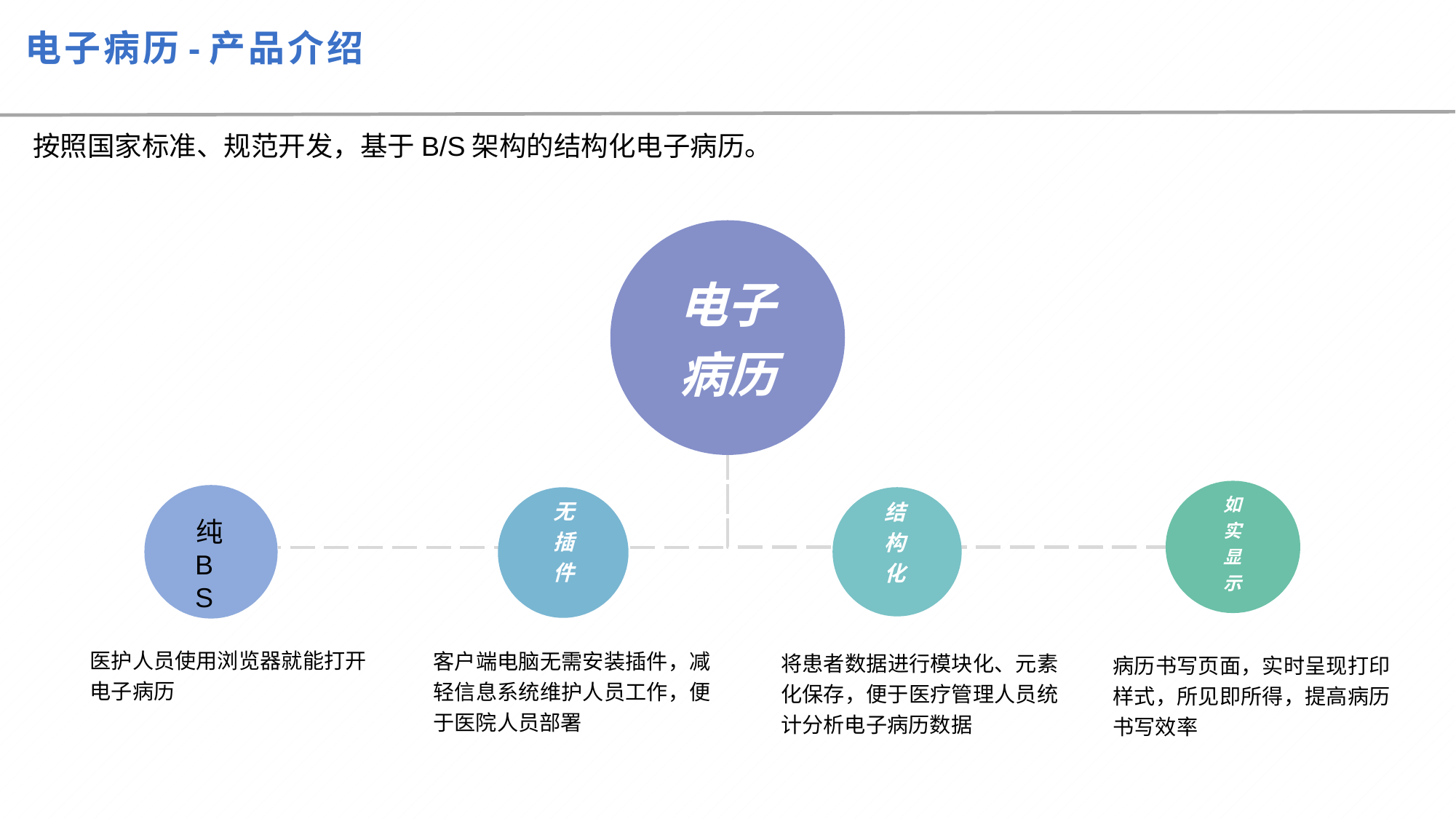

# 电子病历-产品介绍

按照国家标准、规范开发，基于B/S架构的结构化电子病历。

电子 病历

如 实 显 示
无 插
结 构
纯
BS
件
化
医护人员使用浏览器就能打开 电子病历
客户端电脑无需安装插件，减 轻信息系统维护人员工作，便 于医院人员部署
将患者数据进行模块化、元素 化保存，便于医疗管理人员统 计分析电子病历数据
病历书写页面，实时呈现打印 样式，所见即所得，提高病历 书写效率